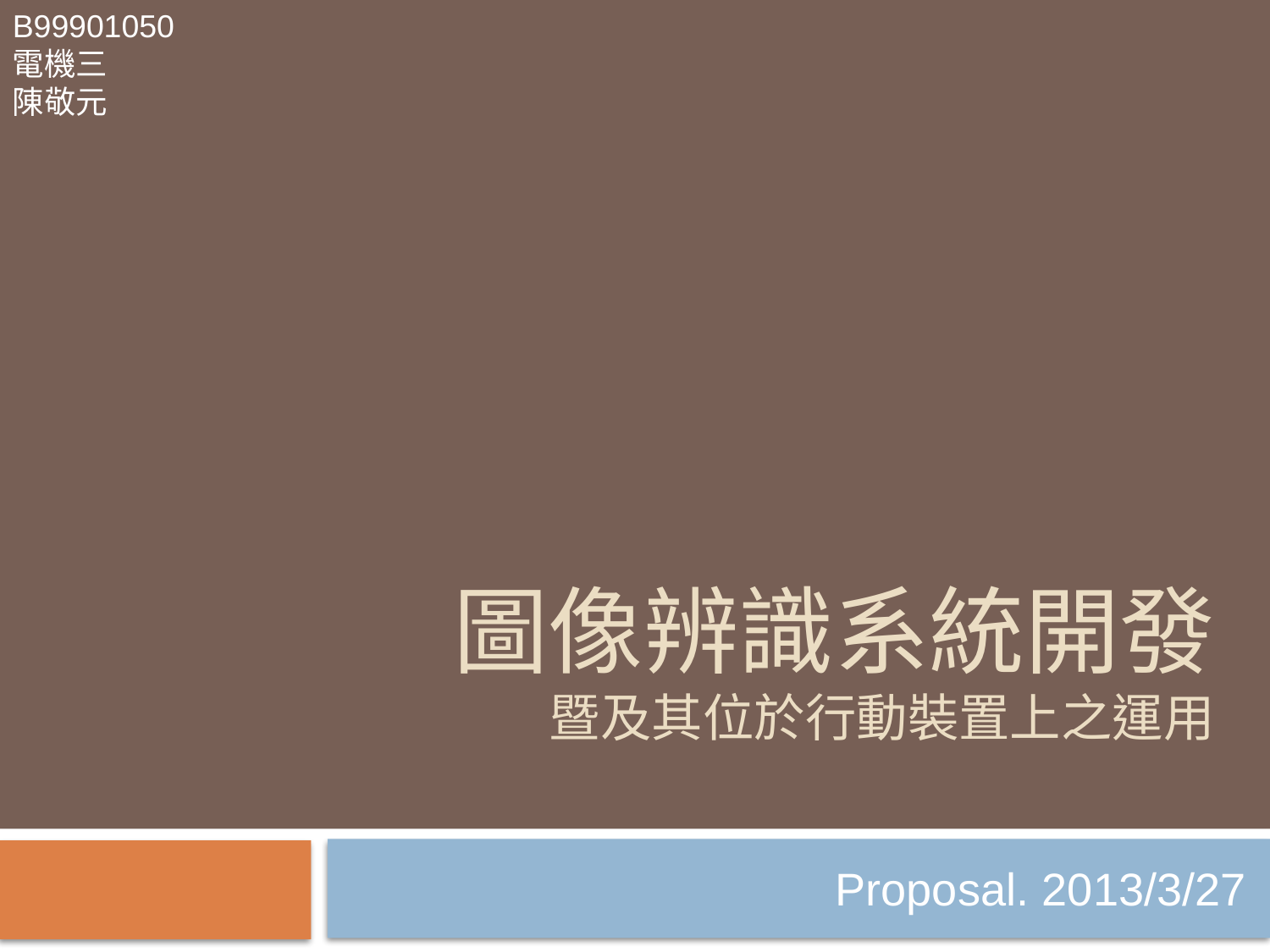

B99901050
電機三
陳敬元
# 圖像辨識系統開發 暨及其位於行動裝置上之運用
Proposal. 2013/3/27